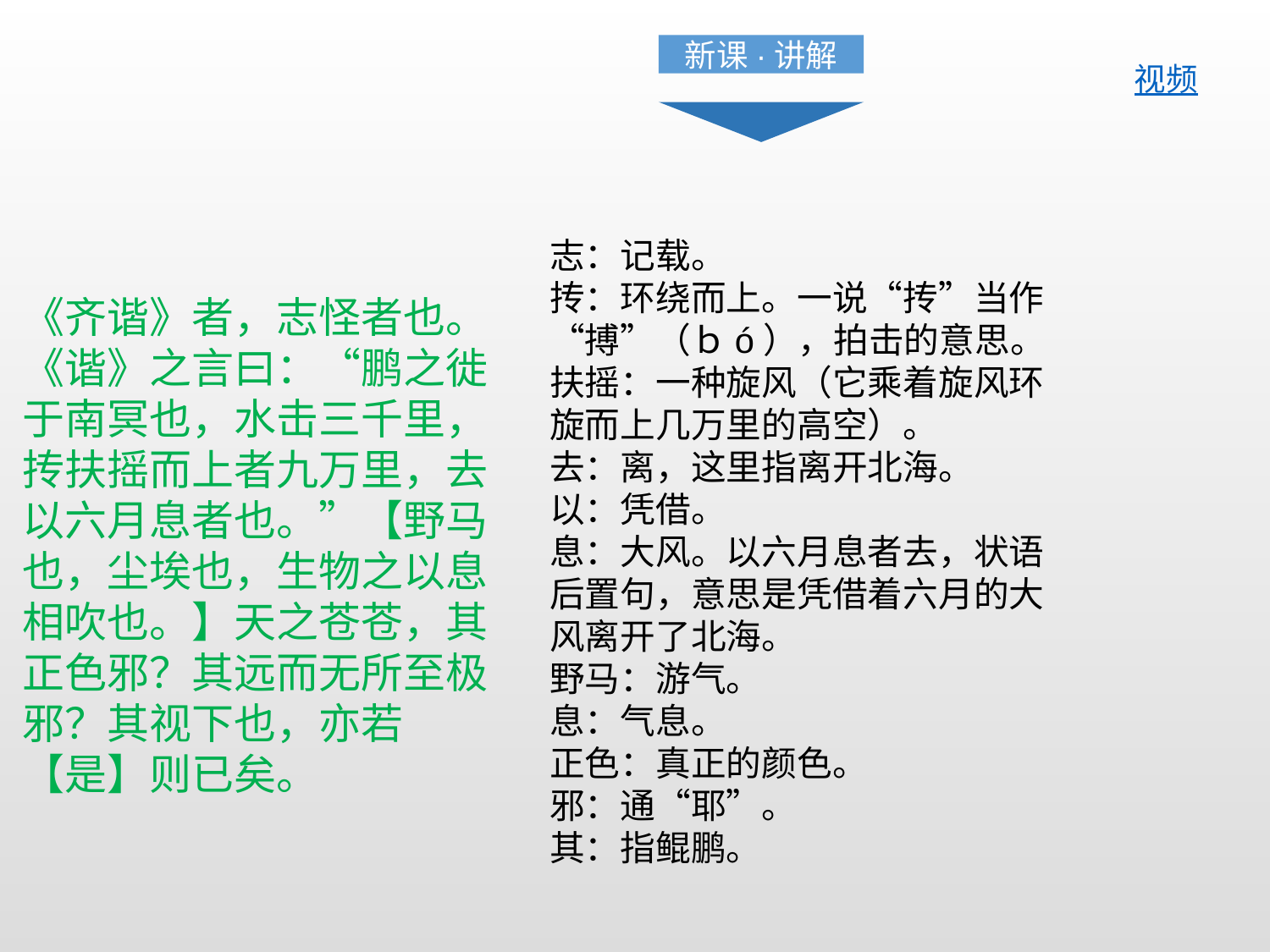

新课·讲解

视频
志：记载。
抟：环绕而上。一说“抟”当作“搏”（ｂó），拍击的意思。
扶摇：一种旋风（它乘着旋风环旋而上几万里的高空）。
去：离，这里指离开北海。
以：凭借。
息：大风。以六月息者去，状语后置句，意思是凭借着六月的大风离开了北海。
野马：游气。
息：气息。
正色：真正的颜色。
邪：通“耶”。
其：指鲲鹏。
《齐谐》者，志怪者也。《谐》之言曰：“鹏之徙于南冥也，水击三千里，抟扶摇而上者九万里，去以六月息者也。”【野马也，尘埃也，生物之以息相吹也。】天之苍苍，其正色邪？其远而无所至极邪？其视下也，亦若【是】则已矣。